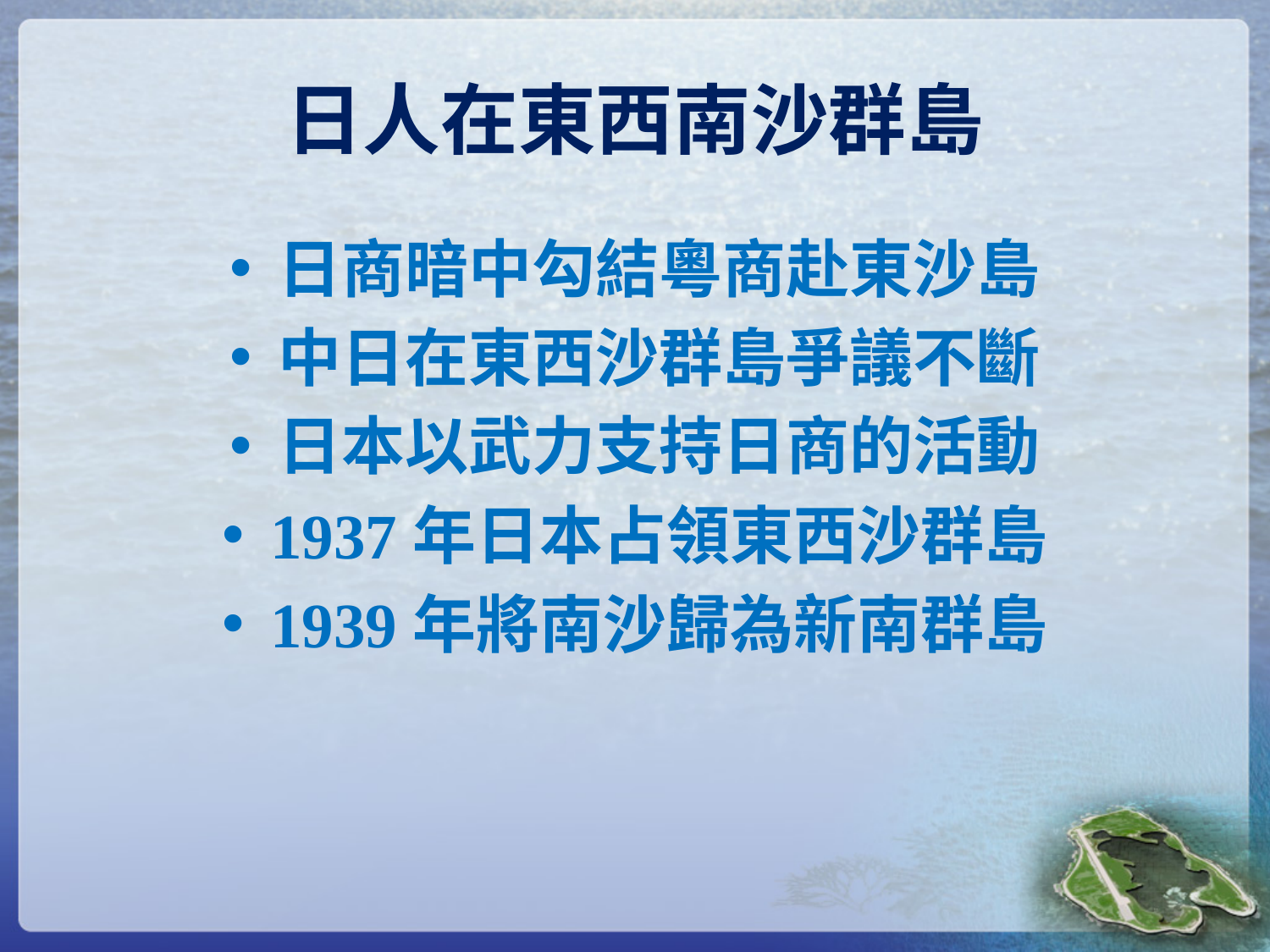

# 日人在東西南沙群島
日商暗中勾結粵商赴東沙島
中日在東西沙群島爭議不斷
日本以武力支持日商的活動
1937年日本占領東西沙群島
1939年將南沙歸為新南群島